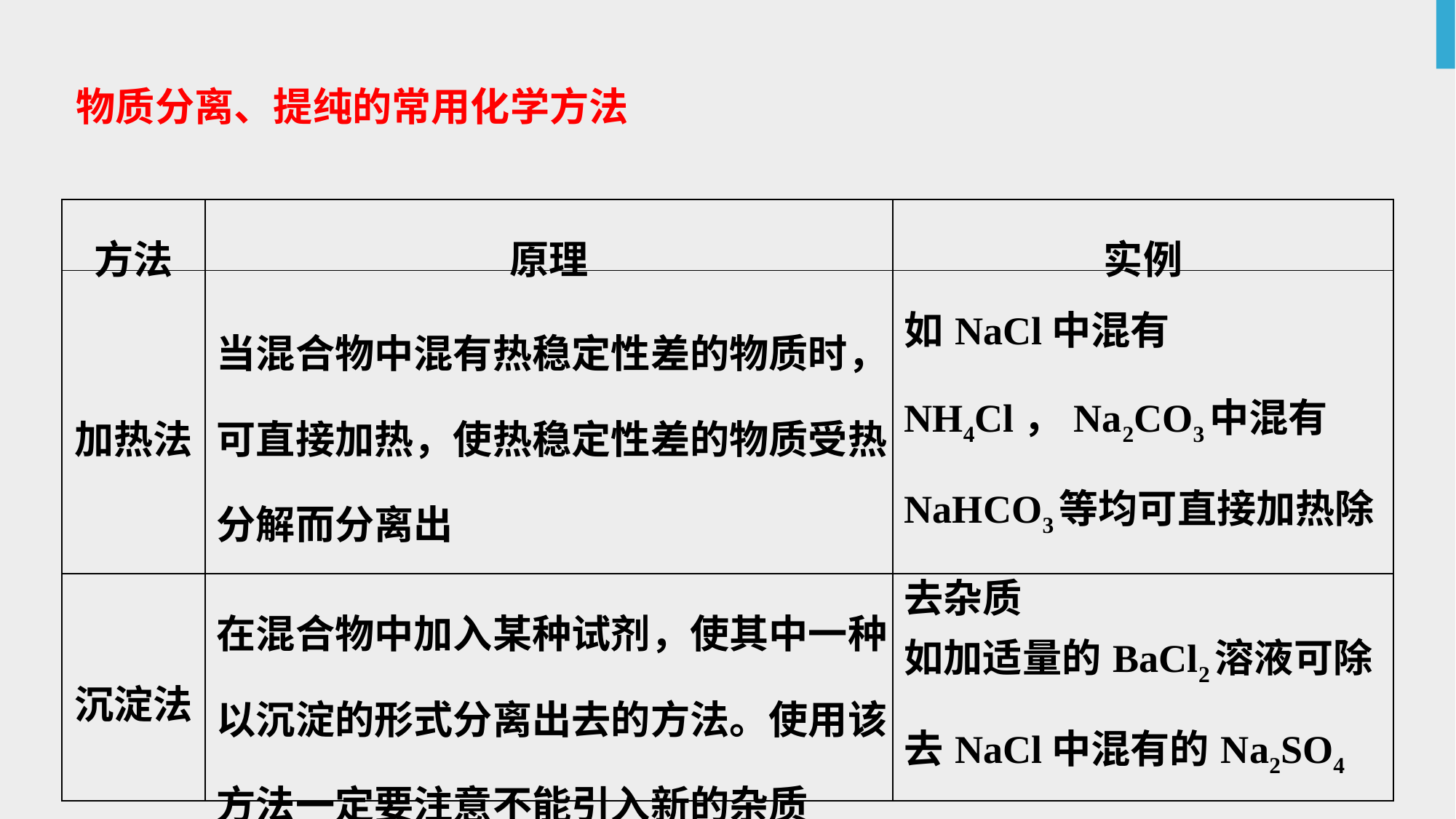

物质分离、提纯的常用化学方法
| 方法 | 原理 | 实例 |
| --- | --- | --- |
| 加热法 | 当混合物中混有热稳定性差的物质时，可直接加热，使热稳定性差的物质受热分解而分离出 | 如NaCl中混有NH4Cl，Na2CO3中混有NaHCO3等均可直接加热除去杂质 |
| 沉淀法 | 在混合物中加入某种试剂，使其中一种以沉淀的形式分离出去的方法。使用该方法一定要注意不能引入新的杂质 | 如加适量的BaCl2溶液可除去NaCl中混有的Na2SO4 |